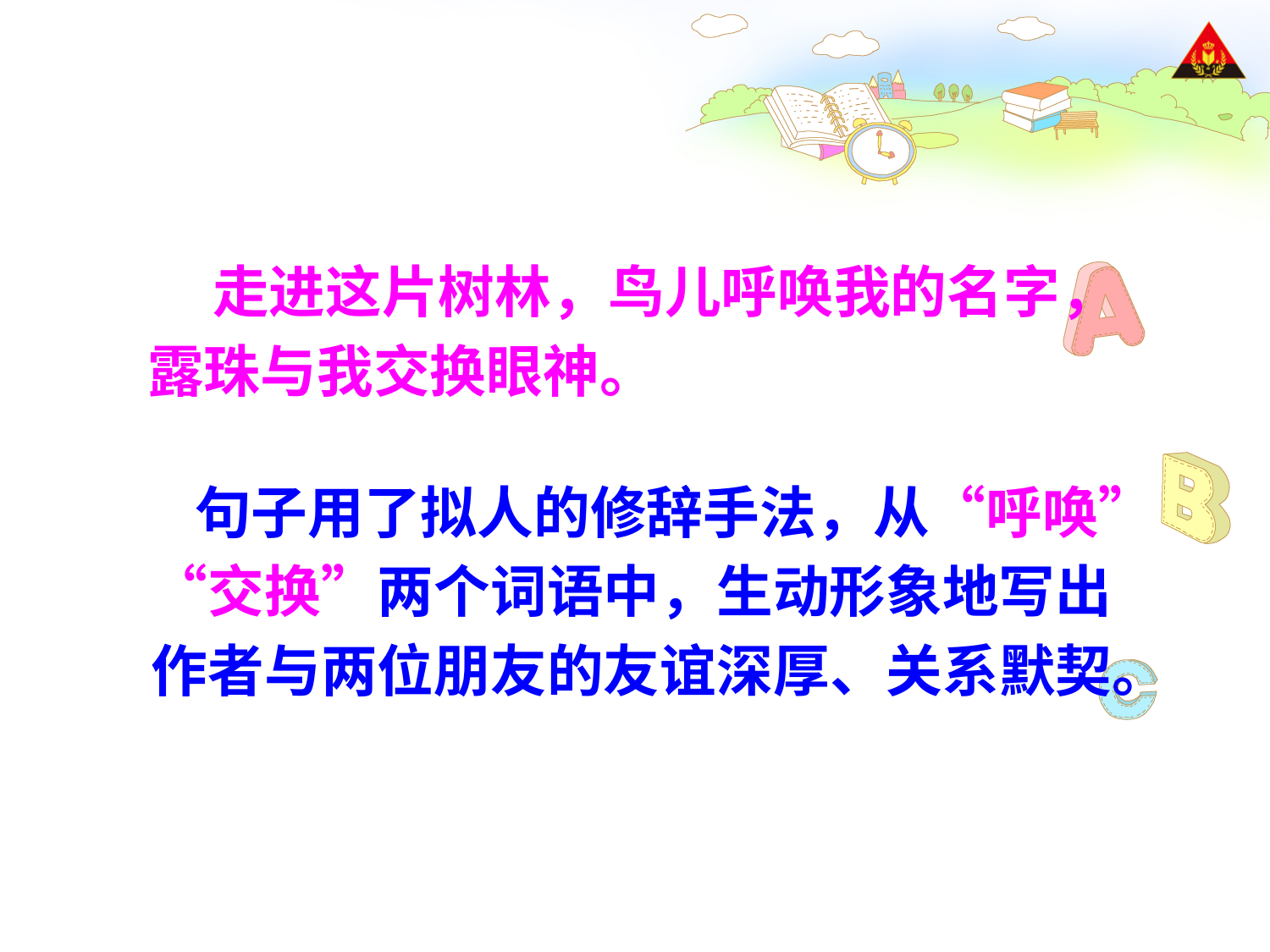

走进这片树林，鸟儿呼唤我的名字，露珠与我交换眼神。
      句子用了拟人的修辞手法，从“呼唤”“交换”两个词语中，生动形象地写出作者与两位朋友的友谊深厚、关系默契。